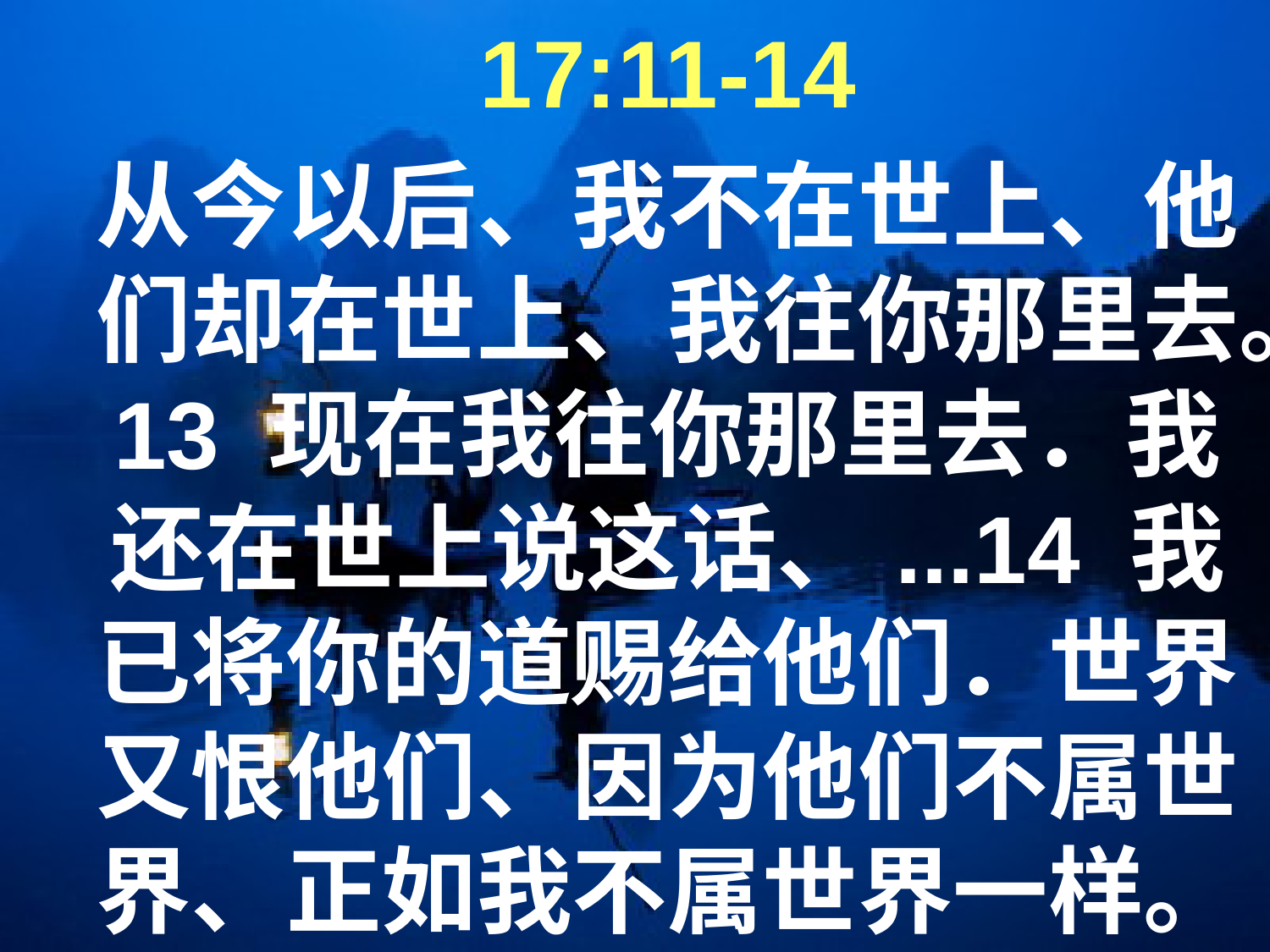

17:11-14
从今以后、我不在世上、他们却在世上、我往你那里去。13 现在我往你那里去．我还在世上说这话、...14 我已将你的道赐给他们．世界又恨他们、因为他们不属世界、正如我不属世界一样。